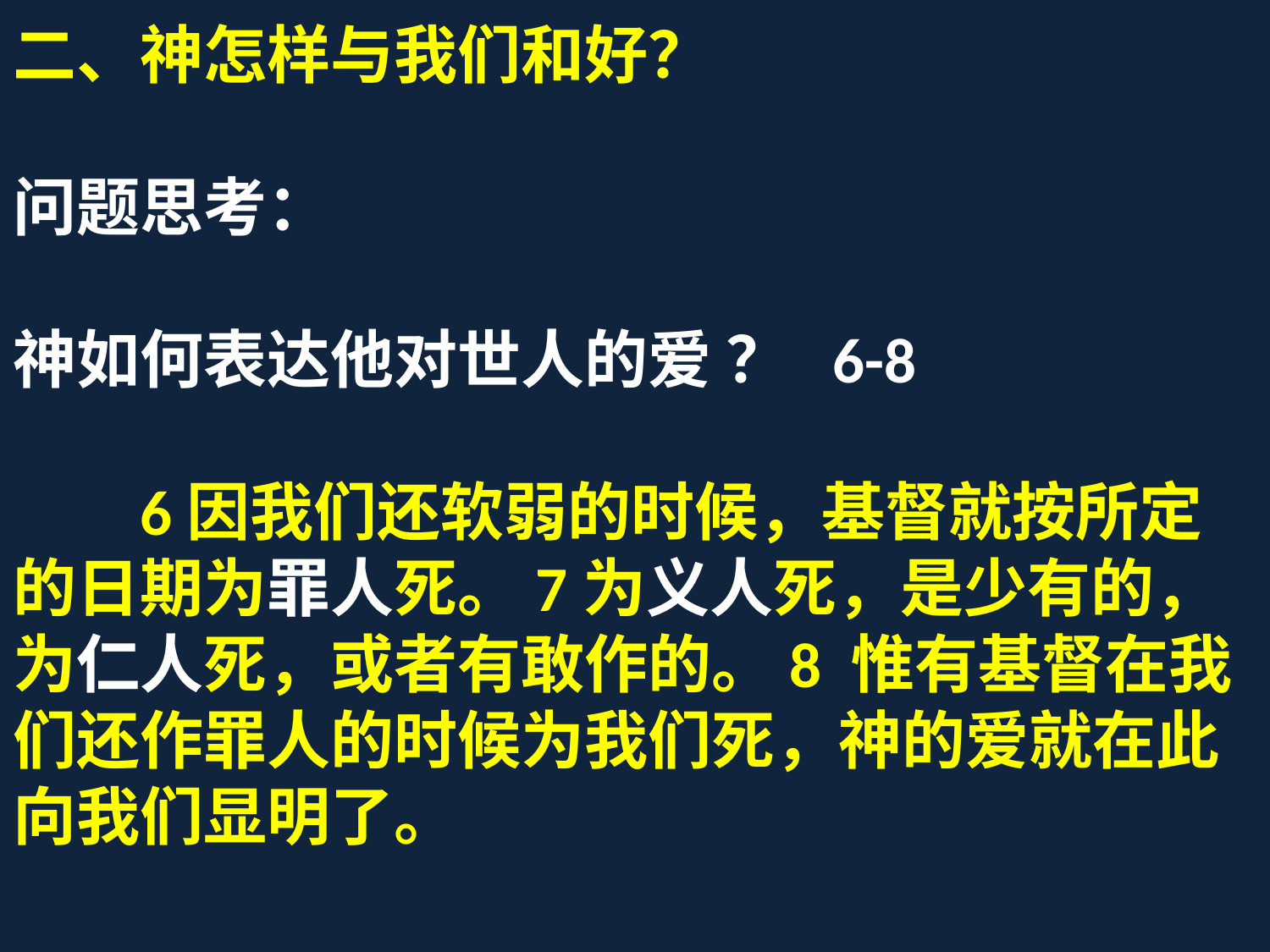

二、神怎样与我们和好？

问题思考：

神如何表达他对世人的爱 ？  6-8

	6因我们还软弱的时候，基督就按所定的日期为罪人死。7为义人死，是少有的，为仁人死，或者有敢作的。8 惟有基督在我们还作罪人的时候为我们死，神的爱就在此向我们显明了。